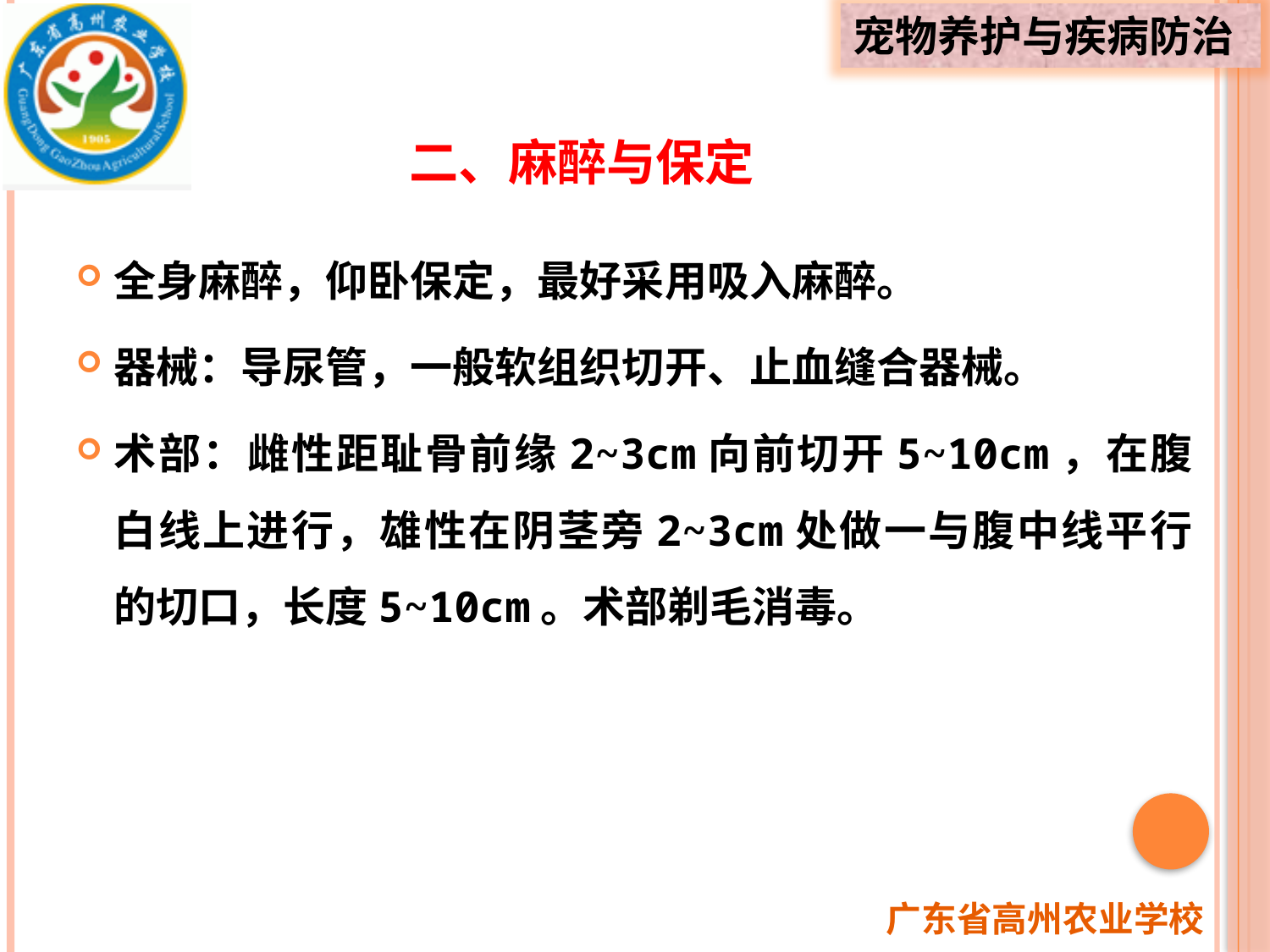

# 二、麻醉与保定
全身麻醉，仰卧保定，最好采用吸入麻醉。
器械：导尿管，一般软组织切开、止血缝合器械。
术部：雌性距耻骨前缘2~3cm向前切开5~10cm，在腹白线上进行，雄性在阴茎旁2~3cm处做一与腹中线平行的切口，长度5~10cm。术部剃毛消毒。